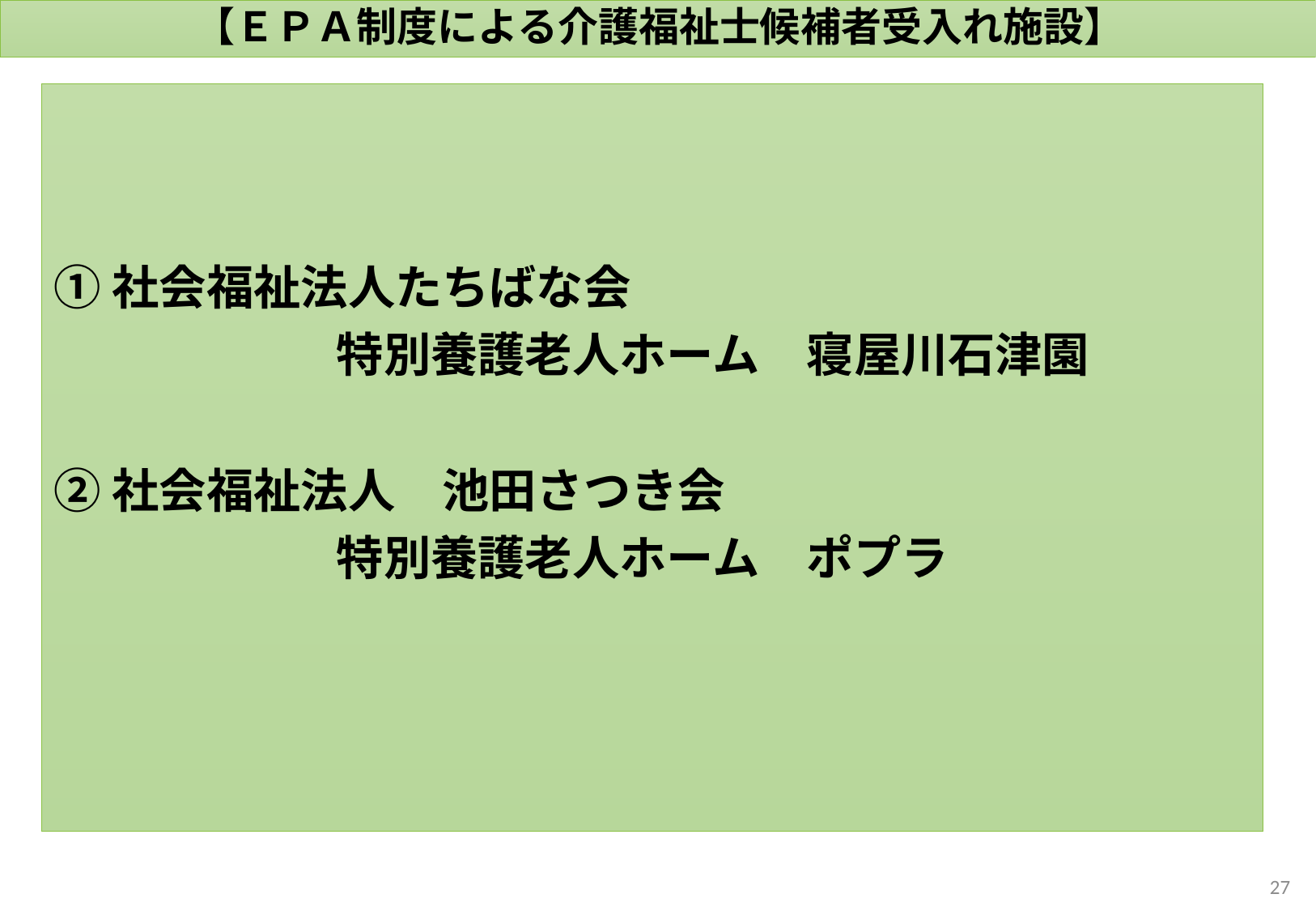

# 【ＥＰＡ制度による介護福祉士候補者受入れ施設】

①社会福祉法人たちばな会
　　　　　　特別養護老人ホーム　寝屋川石津園

②社会福祉法人　池田さつき会
　　　　　　特別養護老人ホーム　ポプラ

27